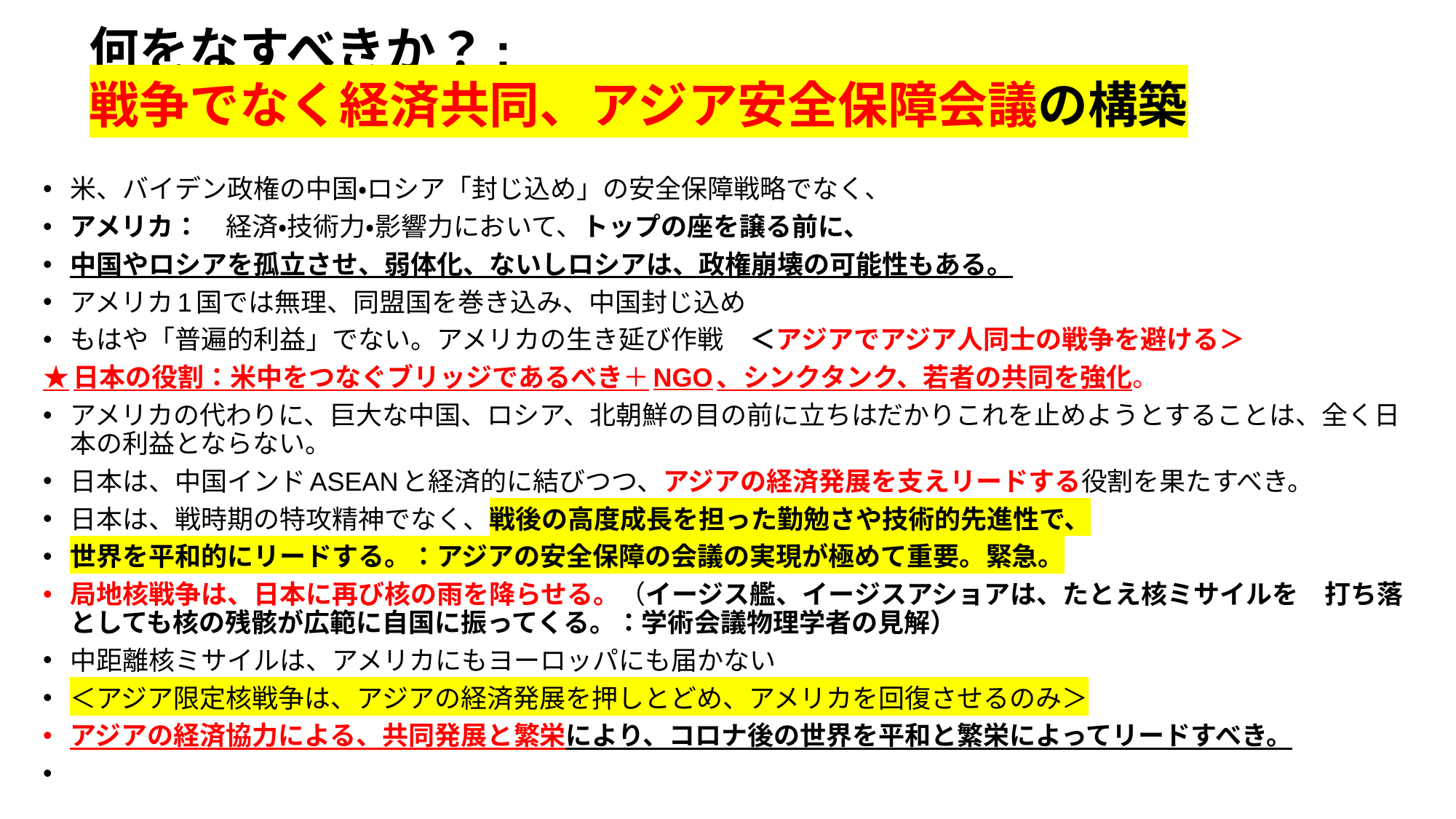

# 何をなすべきか？: 戦争でなく経済共同、アジア安全保障会議の構築
米、バイデン政権の中国・ロシア「封じ込め」の安全保障戦略でなく、
アメリカ：　経済・技術力・影響力において、トップの座を譲る前に、
中国やロシアを孤立させ、弱体化、ないしロシアは、政権崩壊の可能性もある。
アメリカ1国では無理、同盟国を巻き込み、中国封じ込め
もはや「普遍的利益」でない。アメリカの生き延び作戦　＜アジアでアジア人同士の戦争を避ける＞
★日本の役割：米中をつなぐブリッジであるべき＋NGO、シンクタンク、若者の共同を強化。
アメリカの代わりに、巨大な中国、ロシア、北朝鮮の目の前に立ちはだかりこれを止めようとすることは、全く日本の利益とならない。
日本は、中国インドASEANと経済的に結びつつ、アジアの経済発展を支えリードする役割を果たすべき。
日本は、戦時期の特攻精神でなく、戦後の高度成長を担った勤勉さや技術的先進性で、
世界を平和的にリードする。：アジアの安全保障の会議の実現が極めて重要。緊急。
局地核戦争は、日本に再び核の雨を降らせる。（イージス艦、イージスアショアは、たとえ核ミサイルを　打ち落としても核の残骸が広範に自国に振ってくる。：学術会議物理学者の見解）
中距離核ミサイルは、アメリカにもヨーロッパにも届かない
＜アジア限定核戦争は、アジアの経済発展を押しとどめ、アメリカを回復させるのみ＞
アジアの経済協力による、共同発展と繁栄により、コロナ後の世界を平和と繁栄によってリードすべき。